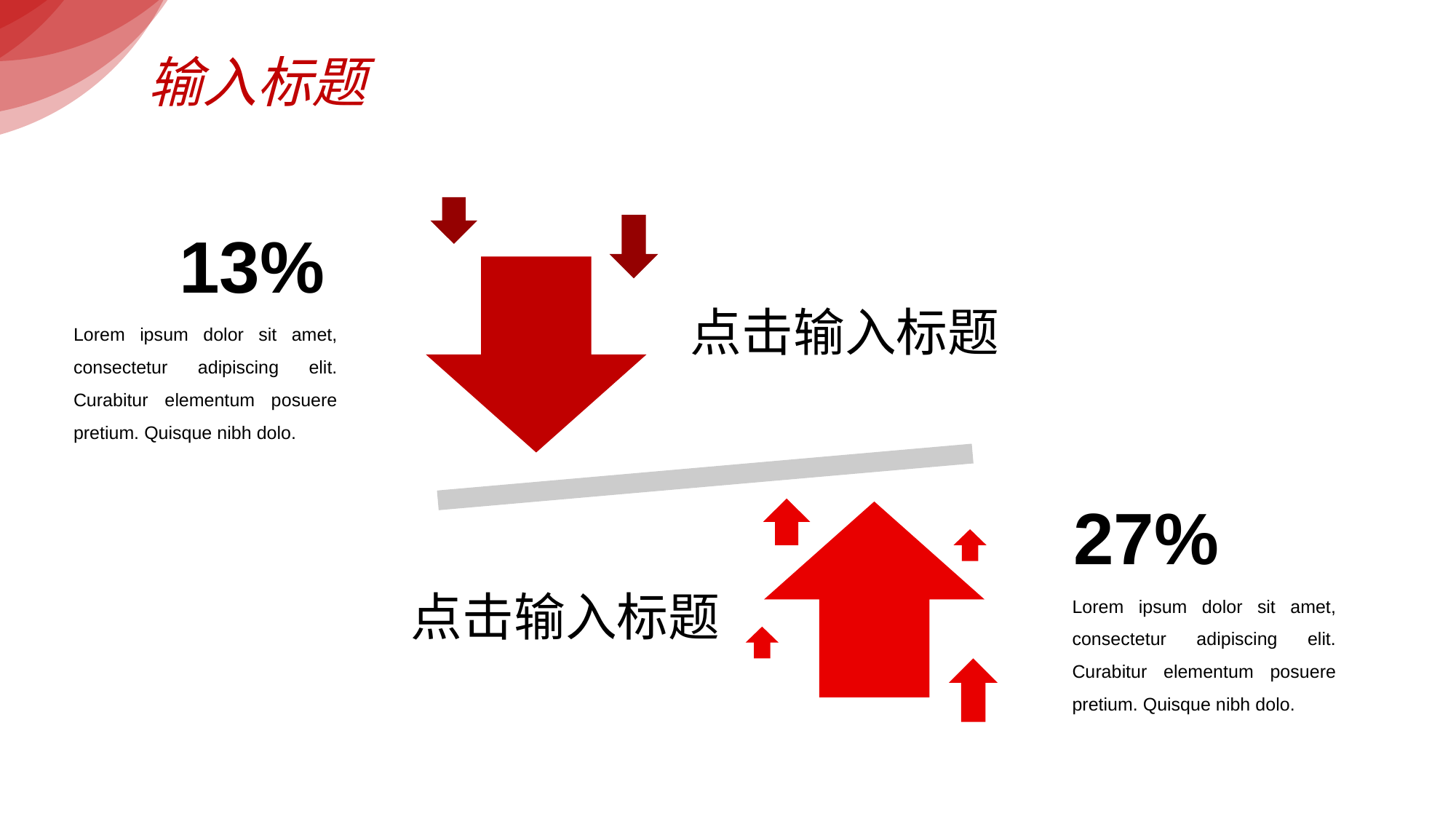

输入标题
输入标题

13%

点击输入标题
点击输入标题
Lorem ipsum dolor sit amet, consectetur adipiscing elit. Curabitur elementum posuere pretium. Quisque nibh dolo.
27%

Lorem ipsum dolor sit amet, consectetur adipiscing elit. Curabitur elementum posuere pretium. Quisque nibh dolo.